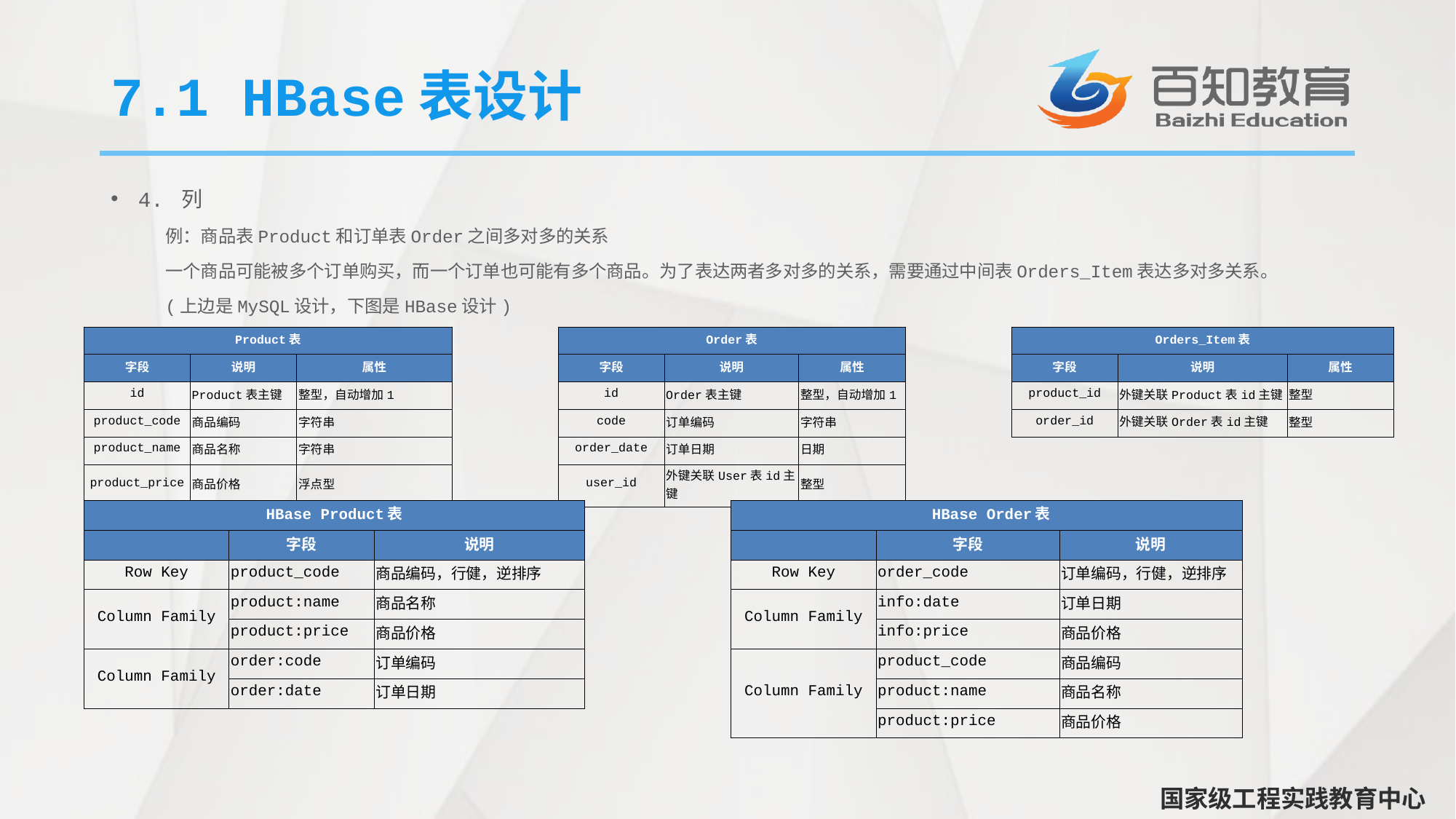

# 7.1 HBase表设计
4. 列
例：商品表Product和订单表Order之间多对多的关系
一个商品可能被多个订单购买，而一个订单也可能有多个商品。为了表达两者多对多的关系，需要通过中间表Orders_Item表达多对多关系。
(上边是MySQL设计，下图是HBase设计)

| Product表 |  |  |  | Order表 |  |  |  | Orders\_Item表 |  |  |
| --- | --- | --- | --- | --- | --- | --- | --- | --- | --- | --- |
| 字段 | 说明 | 属性 |  | 字段 | 说明 | 属性 |  | 字段 | 说明 | 属性 |
| id | Product表主键 | 整型，自动增加1 |  | id | Order表主键 | 整型，自动增加1 |  | product\_id | 外键关联Product表id主键 | 整型 |
| product\_code | 商品编码 | 字符串 |  | code | 订单编码 | 字符串 |  | order\_id | 外键关联Order表id主键 | 整型 |
| product\_name | 商品名称 | 字符串 |  | order\_date | 订单日期 | 日期 |  |  |  |  |
| product\_price | 商品价格 | 浮点型 |  | user\_id | 外键关联User表id主键 | 整型 |  |  |  |  |
| HBase Product表 |  |  |  | HBase Order表 |  |  |
| --- | --- | --- | --- | --- | --- | --- |
|  | 字段 | 说明 |  |  | 字段 | 说明 |
| Row Key | product\_code | 商品编码，行健，逆排序 |  | Row Key | order\_code | 订单编码，行健，逆排序 |
| Column Family | product:name | 商品名称 |  | Column Family | info:date | 订单日期 |
|  | product:price | 商品价格 |  |  | info:price | 商品价格 |
| Column Family | order:code | 订单编码 |  | Column Family | product\_code | 商品编码 |
|  | order:date | 订单日期 |  |  | product:name | 商品名称 |
|  |  |  |  |  | product:price | 商品价格 |